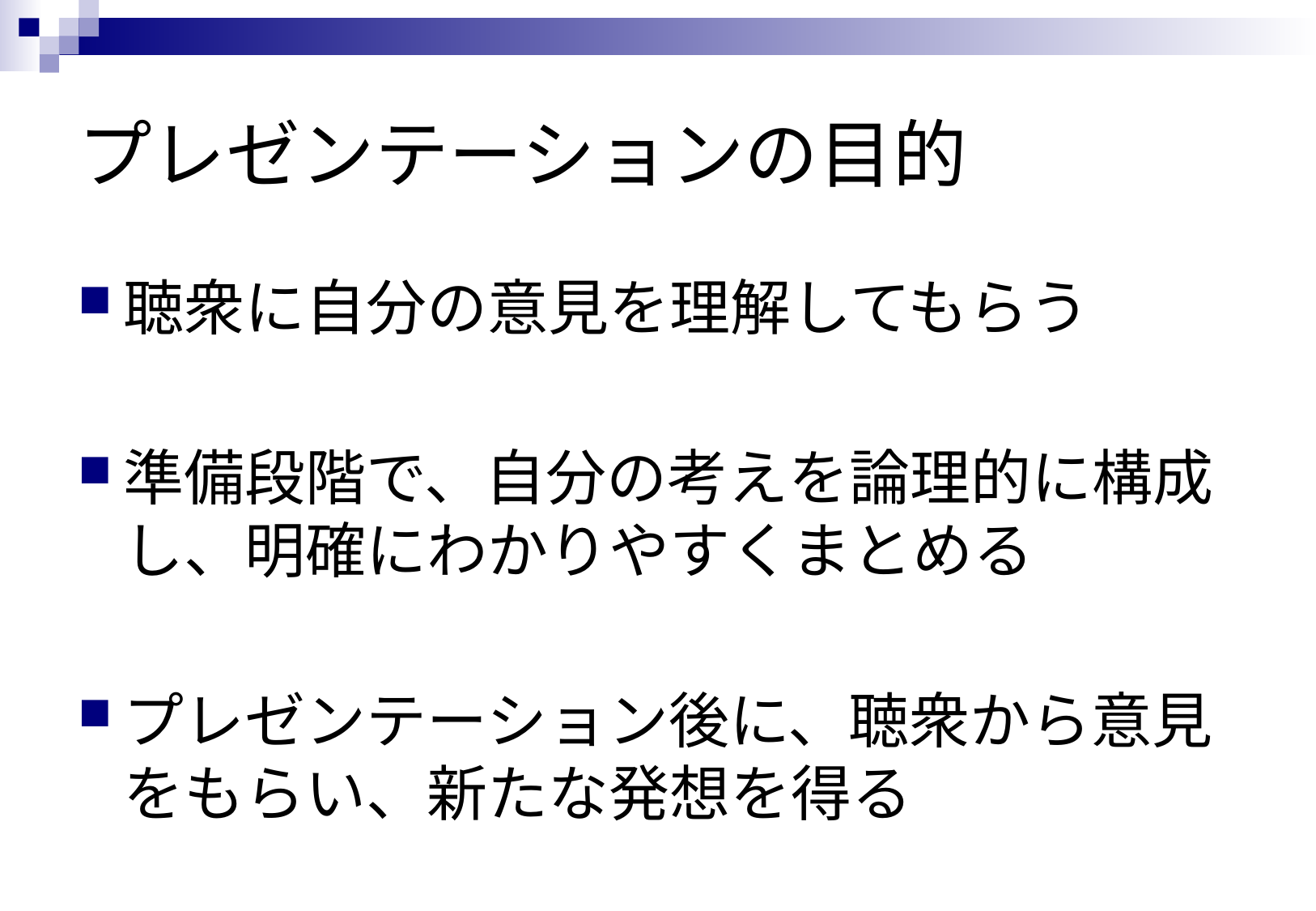

# プレゼンテーションの目的
聴衆に自分の意見を理解してもらう

準備段階で、自分の考えを論理的に構成し、明確にわかりやすくまとめる

プレゼンテーション後に、聴衆から意見をもらい、新たな発想を得る